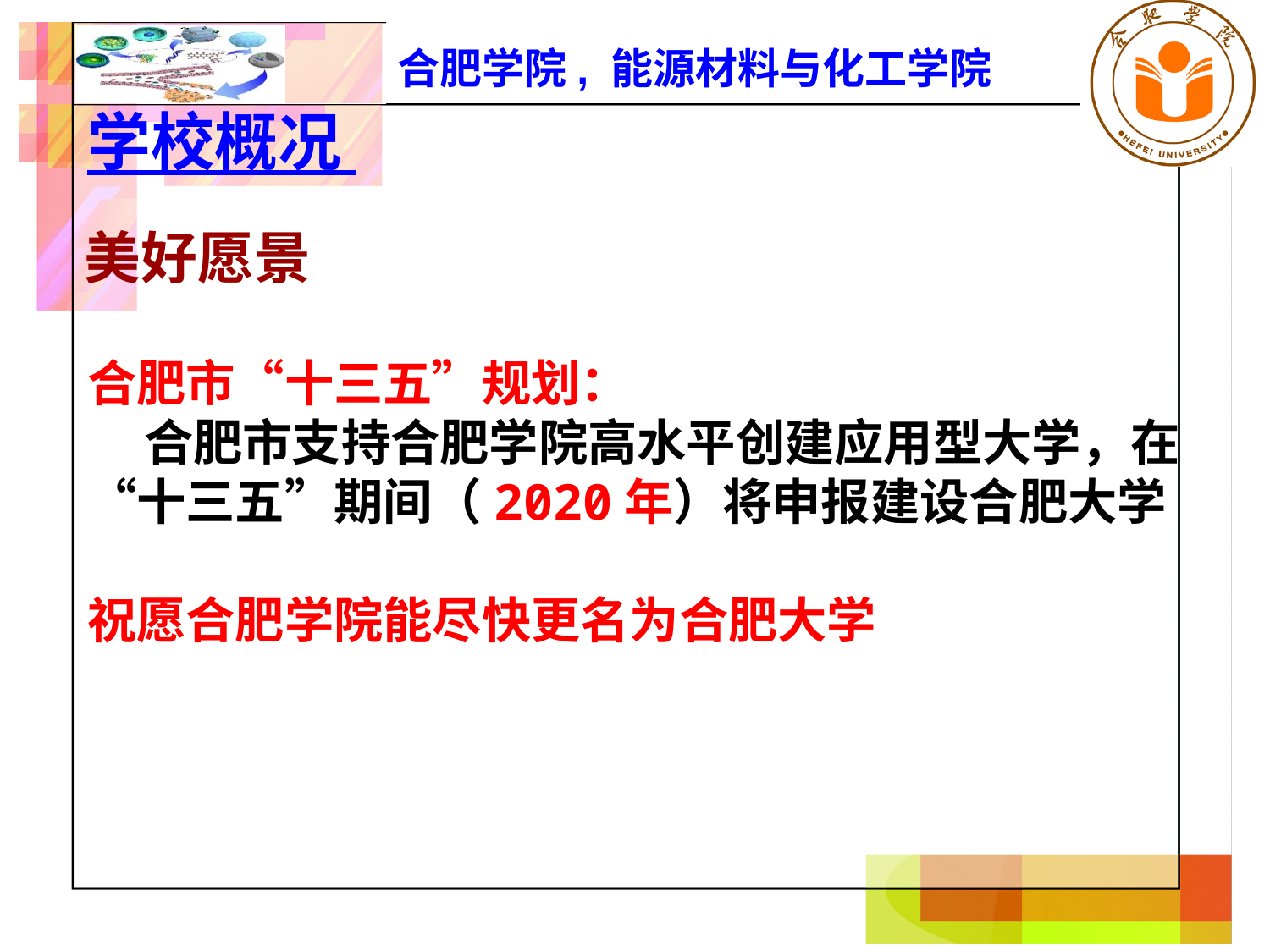

学校概况
美好愿景
合肥市“十三五”规划：
    合肥市支持合肥学院高水平创建应用型大学，在“十三五”期间（2020年）将申报建设合肥大学

祝愿合肥学院能尽快更名为合肥大学